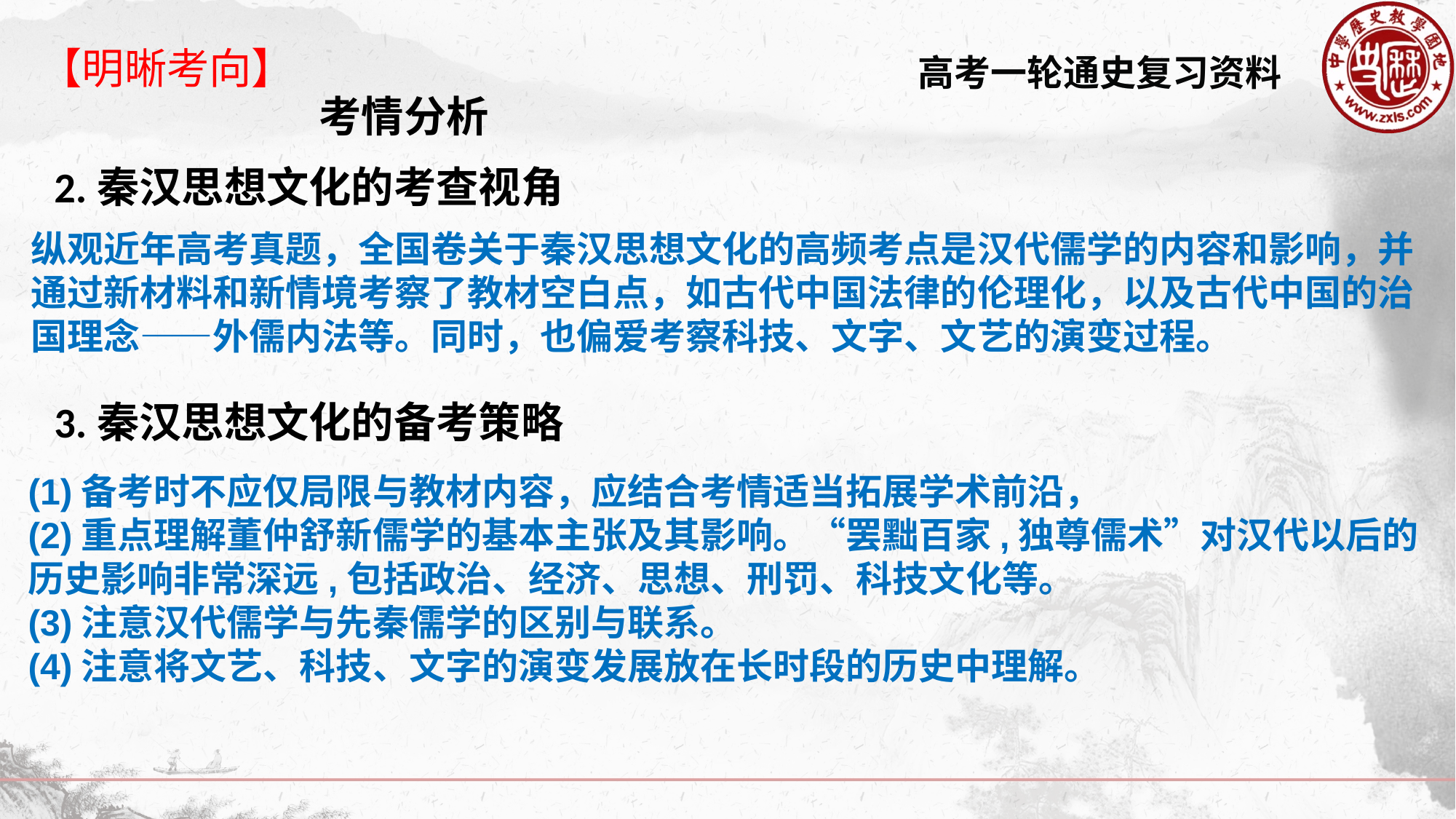

【明晰考向】
考情分析
2.秦汉思想文化的考查视角
纵观近年高考真题，全国卷关于秦汉思想文化的高频考点是汉代儒学的内容和影响，并通过新材料和新情境考察了教材空白点，如古代中国法律的伦理化，以及古代中国的治国理念——外儒内法等。同时，也偏爱考察科技、文字、文艺的演变过程。
3.秦汉思想文化的备考策略
(1)备考时不应仅局限与教材内容，应结合考情适当拓展学术前沿，
(2)重点理解董仲舒新儒学的基本主张及其影响。“罢黜百家,独尊儒术”对汉代以后的历史影响非常深远,包括政治、经济、思想、刑罚、科技文化等。
(3)注意汉代儒学与先秦儒学的区别与联系。
(4)注意将文艺、科技、文字的演变发展放在长时段的历史中理解。